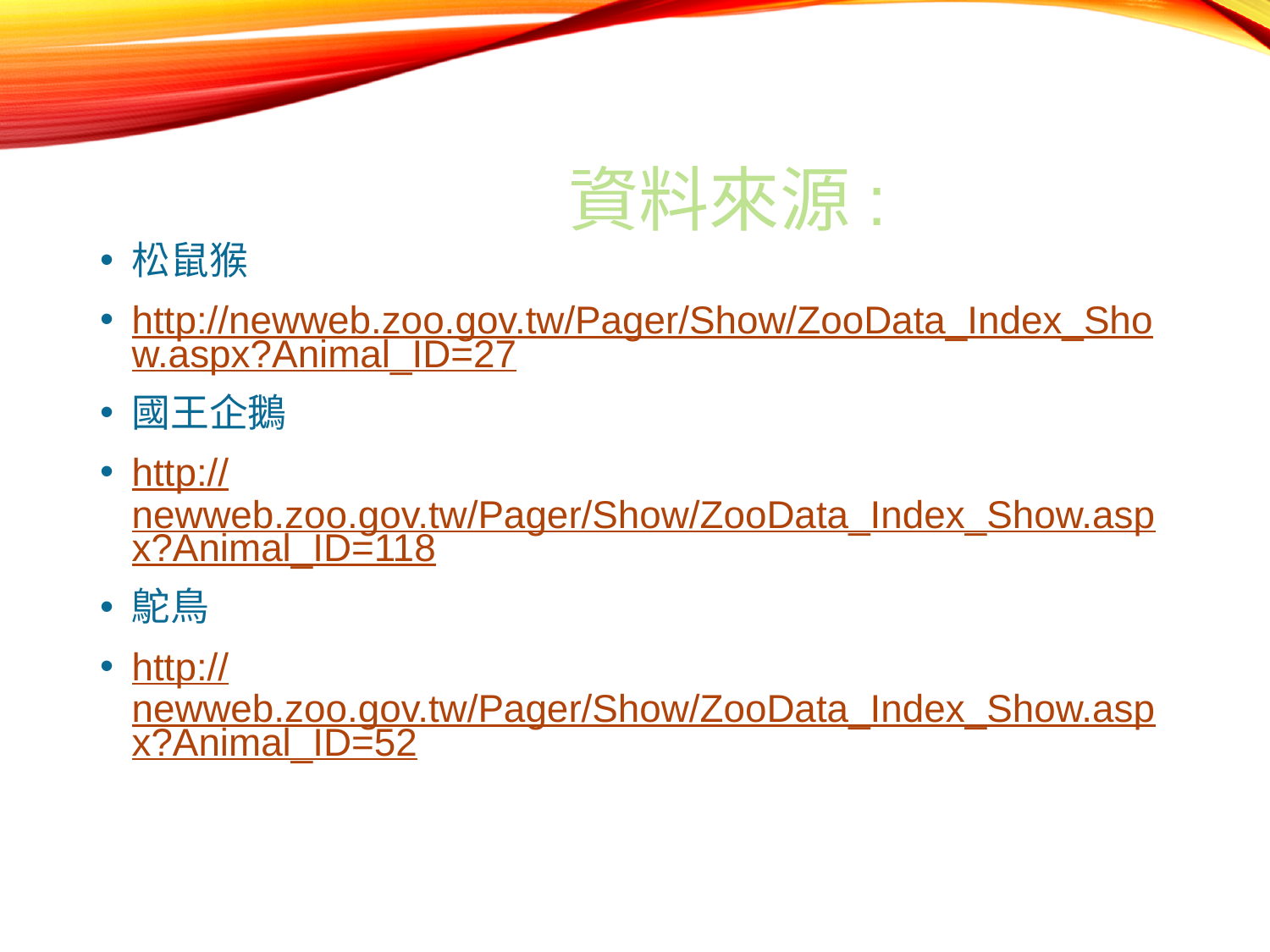

# 資料來源:
松鼠猴
http://newweb.zoo.gov.tw/Pager/Show/ZooData_Index_Show.aspx?Animal_ID=27
國王企鵝
http://newweb.zoo.gov.tw/Pager/Show/ZooData_Index_Show.aspx?Animal_ID=118
鴕鳥
http://newweb.zoo.gov.tw/Pager/Show/ZooData_Index_Show.aspx?Animal_ID=52